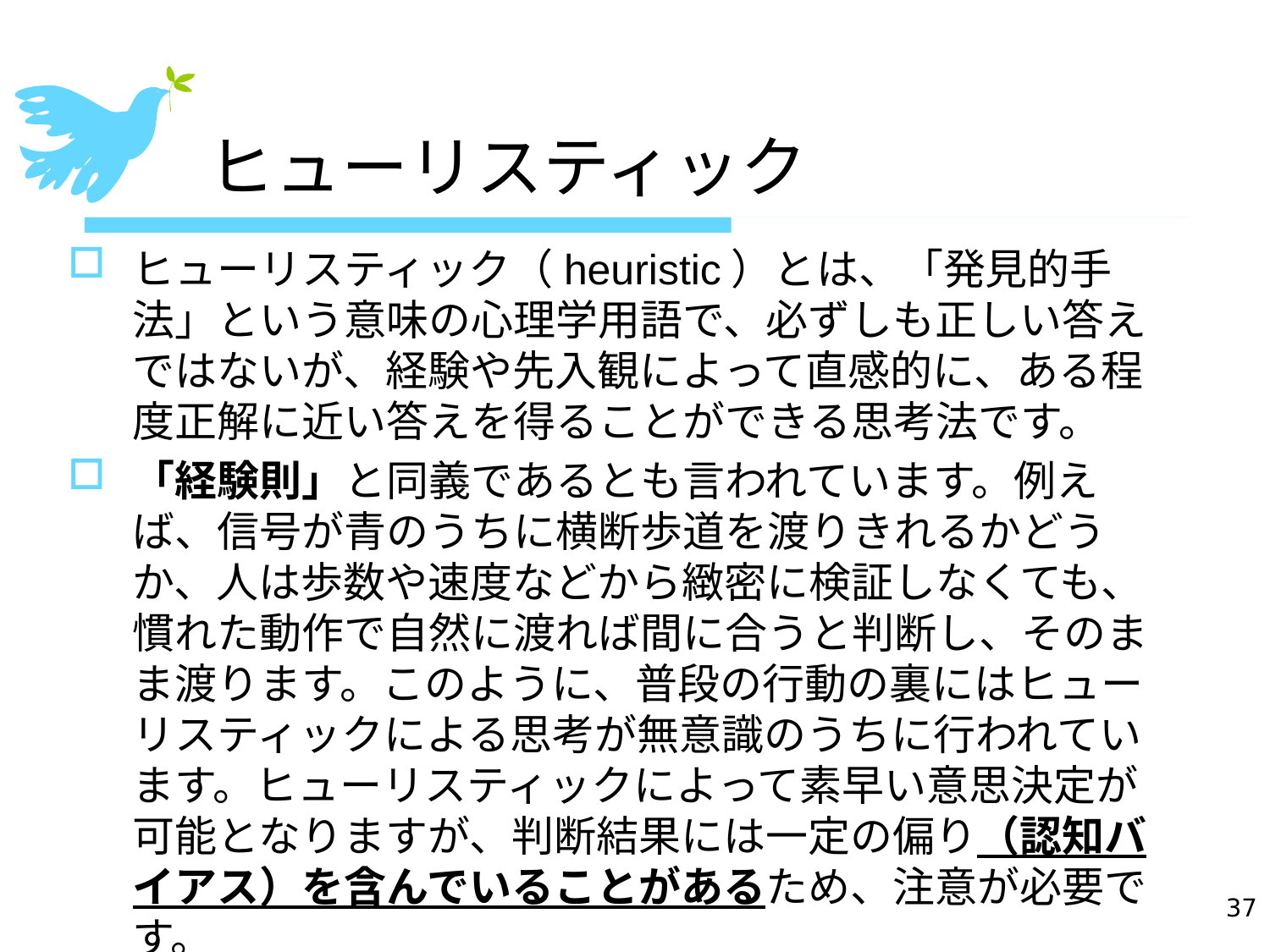

# ヒューリスティック
ヒューリスティック（heuristic）とは、「発見的手法」という意味の心理学用語で、必ずしも正しい答えではないが、経験や先入観によって直感的に、ある程度正解に近い答えを得ることができる思考法です。
「経験則」と同義であるとも言われています。例えば、信号が青のうちに横断歩道を渡りきれるかどうか、人は歩数や速度などから緻密に検証しなくても、慣れた動作で自然に渡れば間に合うと判断し、そのまま渡ります。このように、普段の行動の裏にはヒューリスティックによる思考が無意識のうちに行われています。ヒューリスティックによって素早い意思決定が可能となりますが、判断結果には一定の偏り（認知バイアス）を含んでいることがあるため、注意が必要です。

37